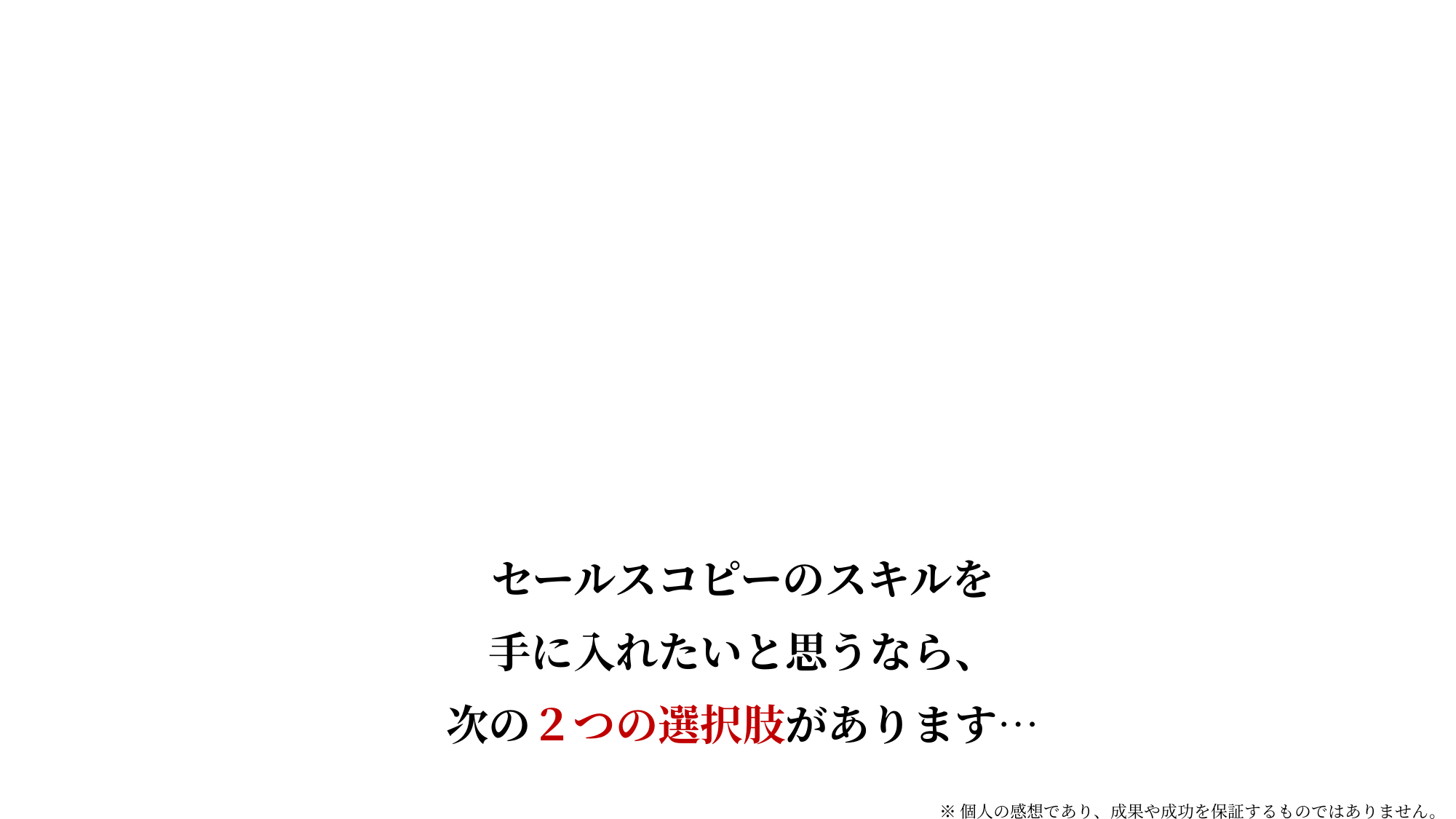

セールスコピーのスキルを
手に入れたいと思うなら、
次の２つの選択肢があります…
※個人の感想であり、成果や成功を保証するものではありません。